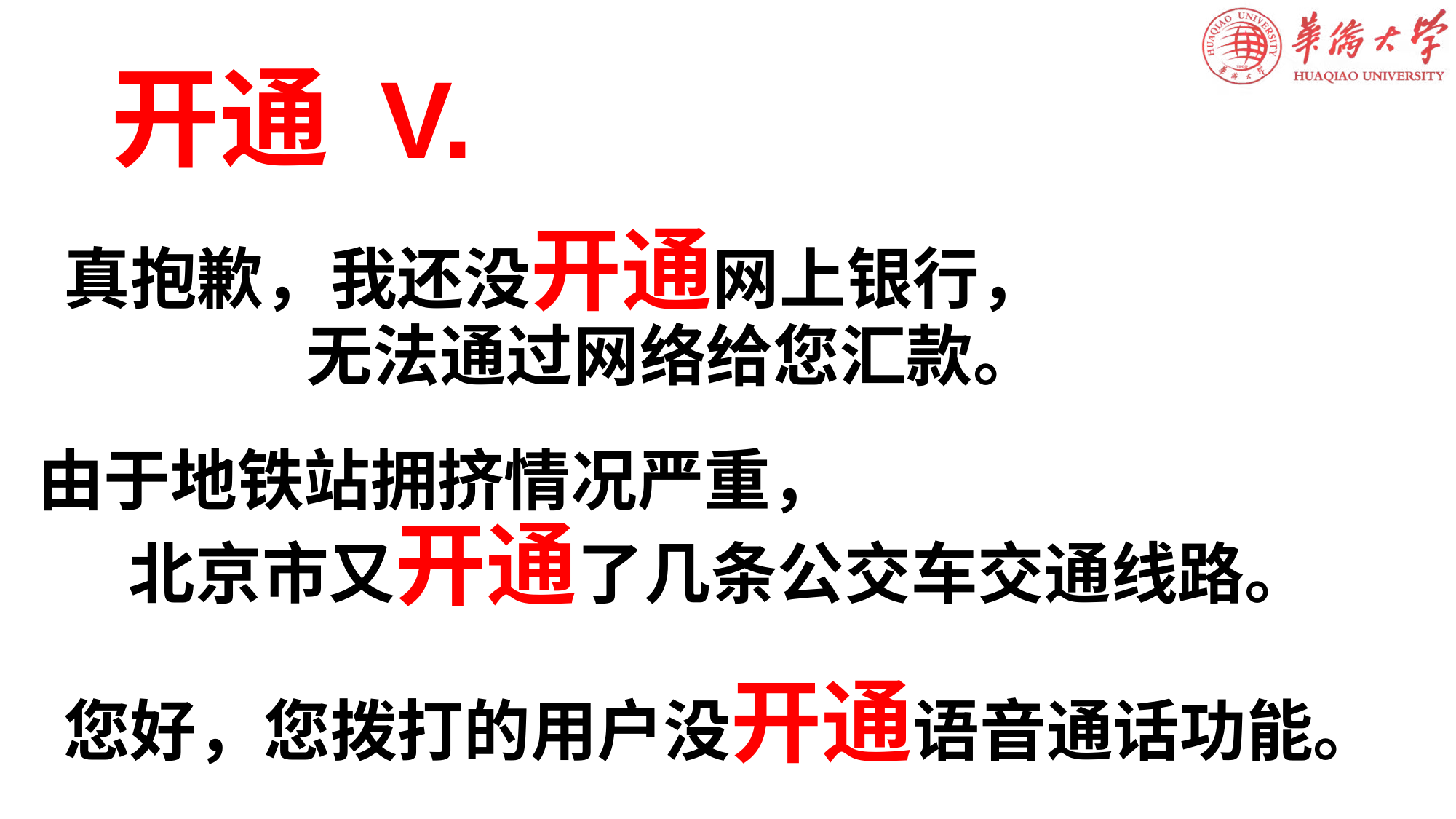

# 开通 V.
真抱歉，我还没开通网上银行，
               无法通过网络给您汇款。
由于地铁站拥挤情况严重，
     北京市又开通了几条公交车交通线路。
您好，您拨打的用户没开通语音通话功能。